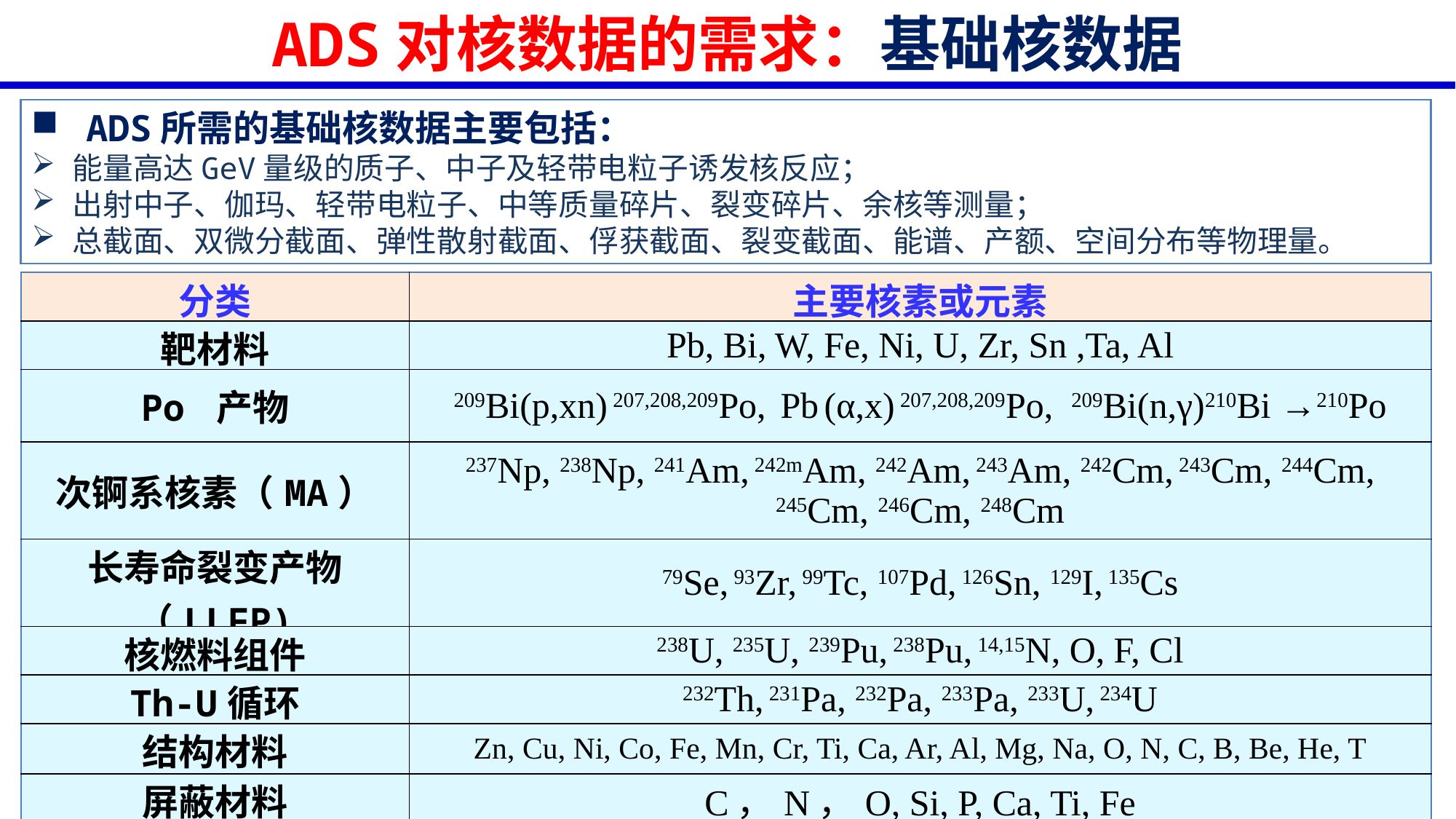

ADS对核数据的需求：基础核数据
ADS所需的基础核数据主要包括：
能量高达GeV量级的质子、中子及轻带电粒子诱发核反应；
出射中子、伽玛、轻带电粒子、中等质量碎片、裂变碎片、余核等测量；
总截面、双微分截面、弹性散射截面、俘获截面、裂变截面、能谱、产额、空间分布等物理量。
| 分类 | 主要核素或元素 |
| --- | --- |
| 靶材料 | Pb, Bi, W, Fe, Ni, U, Zr, Sn ,Ta, Al |
| Po 产物 | 209Bi(p,xn) 207,208,209Po, Pb (α,x) 207,208,209Po, 209Bi(n,γ)210Bi →210Po |
| 次锕系核素（MA） | 237Np, 238Np, 241Am, 242mAm, 242Am, 243Am, 242Cm, 243Cm, 244Cm, 245Cm, 246Cm, 248Cm |
| 长寿命裂变产物（LLFP) | 79Se, 93Zr, 99Tc, 107Pd, 126Sn, 129I, 135Cs |
| 核燃料组件 | 238U, 235U, 239Pu, 238Pu, 14,15N, O, F, Cl |
| Th-U循环 | 232Th, 231Pa, 232Pa, 233Pa, 233U, 234U |
| 结构材料 | Zn, Cu, Ni, Co, Fe, Mn, Cr, Ti, Ca, Ar, Al, Mg, Na, O, N, C, B, Be, He, T |
| 屏蔽材料 | C，N，O, Si, P, Ca, Ti, Fe |